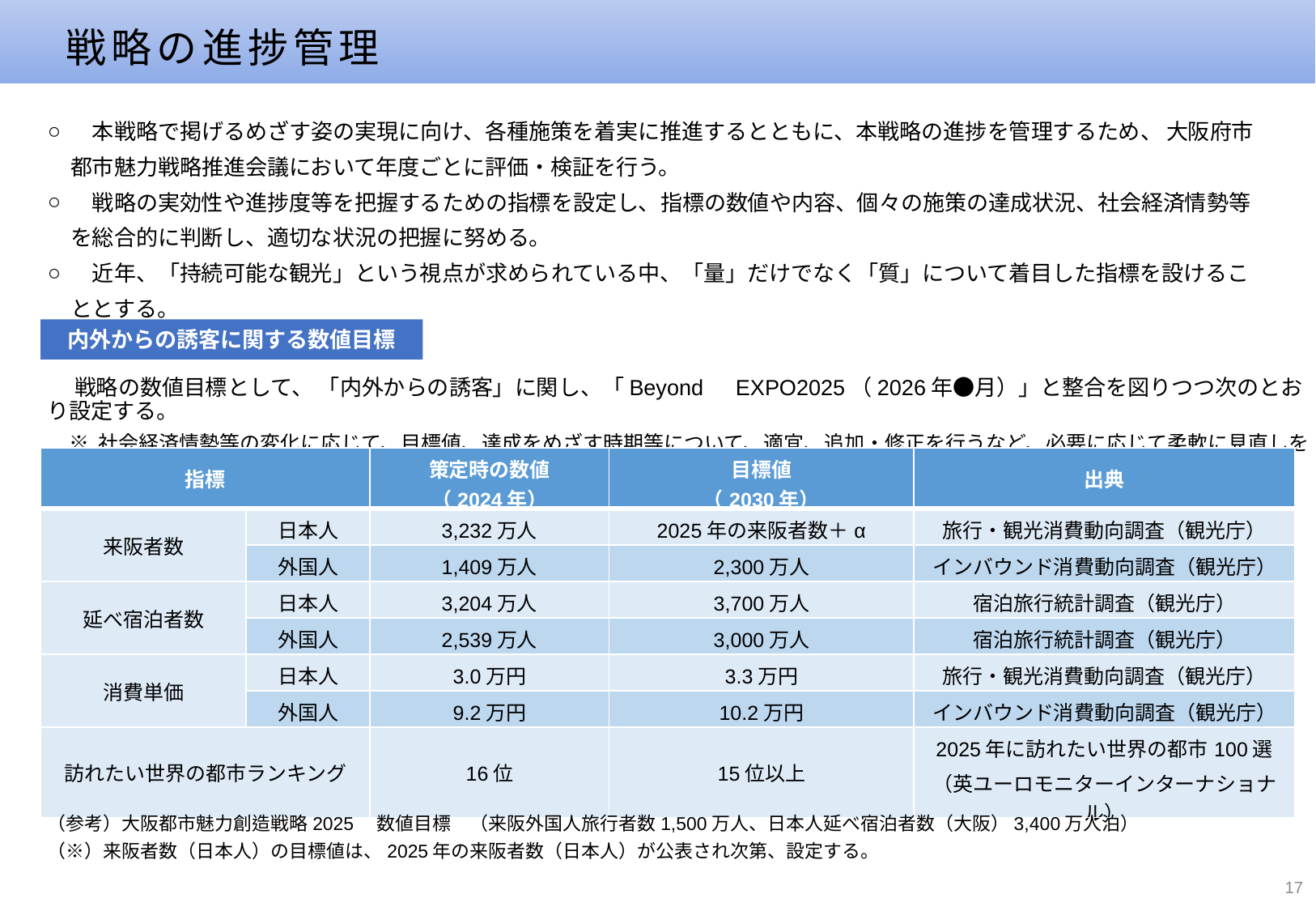

戦略の進捗管理
　本戦略で掲げるめざす姿の実現に向け、各種施策を着実に推進するとともに、本戦略の進捗を管理するため、 大阪府市都市魅力戦略推進会議において年度ごとに評価・検証を行う。
　戦略の実効性や進捗度等を把握するための指標を設定し、指標の数値や内容、個々の施策の達成状況、社会経済情勢等を総合的に判断し、適切な状況の把握に努める。
　近年、「持続可能な観光」という視点が求められている中、「量」だけでなく「質」について着目した指標を設けることとする。
内外からの誘客に関する数値目標
　戦略の数値目標として、 「内外からの誘客」に関し、「Beyond　EXPO2025（2026年●月）」と整合を図りつつ次のとおり設定する。
　※  社会経済情勢等の変化に応じて、目標値、達成をめざす時期等について、適宜、追加・修正を行うなど、必要に応じて柔軟に見直しを行う。
| 指標 |  | 策定時の数値 （2024年） | 目標値 （2030年） | 出典 |
| --- | --- | --- | --- | --- |
| 来阪者数 | 日本人 | 3,232万人 | 2025年の来阪者数＋α | 旅行・観光消費動向調査（観光庁） |
|  | 外国人 | 1,409万人 | 2,300万人 | インバウンド消費動向調査（観光庁） |
| 延べ宿泊者数 | 日本人 | 3,204万人 | 3,700万人 | 宿泊旅行統計調査（観光庁） |
|  | 外国人 | 2,539万人 | 3,000万人 | 宿泊旅行統計調査（観光庁） |
| 消費単価 | 日本人 | 3.0万円 | 3.3万円 | 旅行・観光消費動向調査（観光庁） |
|  | 外国人 | 9.2万円 | 10.2万円 | インバウンド消費動向調査（観光庁） |
| 訪れたい世界の都市ランキング |  | 16位 | 15位以上 | 2025年に訪れたい世界の都市100選 （英ユーロモニターインターナショナル） |
（参考）大阪都市魅力創造戦略2025　数値目標　（来阪外国人旅行者数1,500万人、日本人延べ宿泊者数（大阪）3,400万人泊）
（※）来阪者数（日本人）の目標値は、2025年の来阪者数（日本人）が公表され次第、設定する。
17